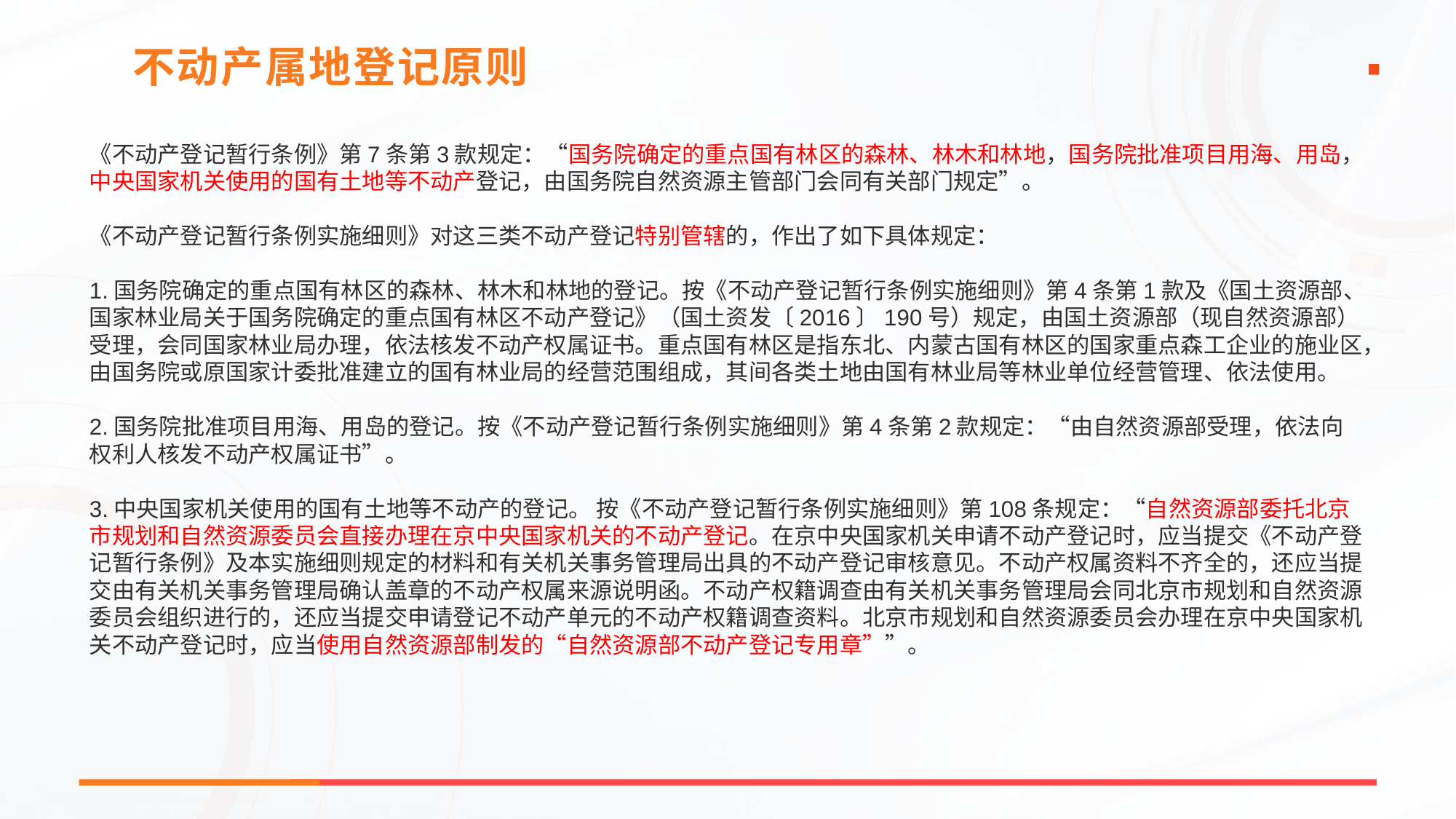

不动产属地登记原则
《不动产登记暂行条例》第7条第3款规定：“国务院确定的重点国有林区的森林、林木和林地，国务院批准项目用海、用岛，中央国家机关使用的国有土地等不动产登记，由国务院自然资源主管部门会同有关部门规定”。

《不动产登记暂行条例实施细则》对这三类不动产登记特别管辖的，作出了如下具体规定：

1.国务院确定的重点国有林区的森林、林木和林地的登记。按《不动产登记暂行条例实施细则》第4条第1款及《国土资源部、国家林业局关于国务院确定的重点国有林区不动产登记》（国土资发〔2016〕190号）规定，由国土资源部（现自然资源部）受理，会同国家林业局办理，依法核发不动产权属证书。重点国有林区是指东北、内蒙古国有林区的国家重点森工企业的施业区，由国务院或原国家计委批准建立的国有林业局的经营范围组成，其间各类土地由国有林业局等林业单位经营管理、依法使用。

2.国务院批准项目用海、用岛的登记。按《不动产登记暂行条例实施细则》第4条第2款规定：“由自然资源部受理，依法向权利人核发不动产权属证书”。

3.中央国家机关使用的国有土地等不动产的登记。 按《不动产登记暂行条例实施细则》第108条规定：“自然资源部委托北京市规划和自然资源委员会直接办理在京中央国家机关的不动产登记。在京中央国家机关申请不动产登记时，应当提交《不动产登记暂行条例》及本实施细则规定的材料和有关机关事务管理局出具的不动产登记审核意见。不动产权属资料不齐全的，还应当提交由有关机关事务管理局确认盖章的不动产权属来源说明函。不动产权籍调查由有关机关事务管理局会同北京市规划和自然资源委员会组织进行的，还应当提交申请登记不动产单元的不动产权籍调查资料。北京市规划和自然资源委员会办理在京中央国家机关不动产登记时，应当使用自然资源部制发的“自然资源部不动产登记专用章””。